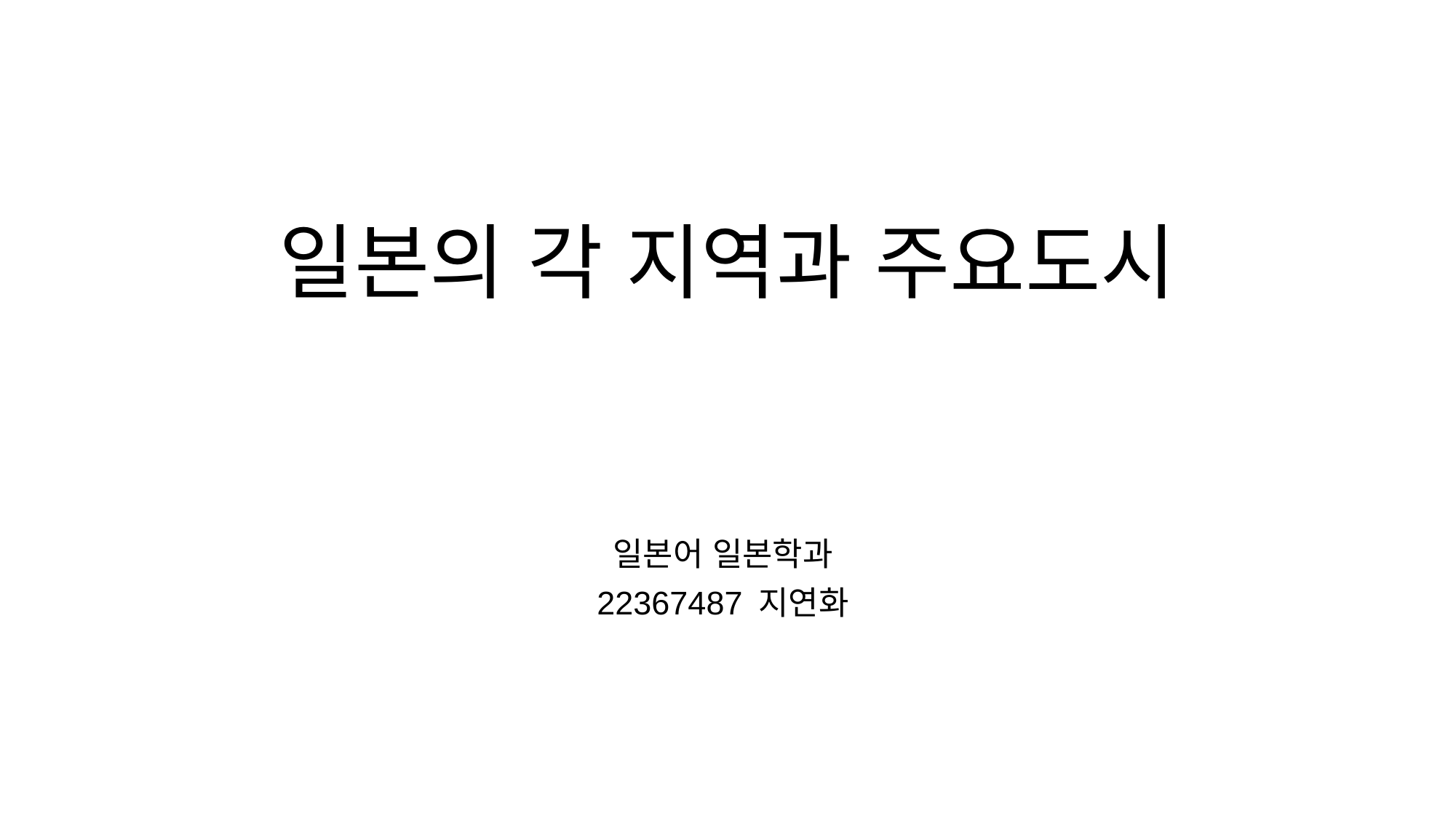

# 일본의 각 지역과 주요도시

일본어 일본학과
22367487 지연화